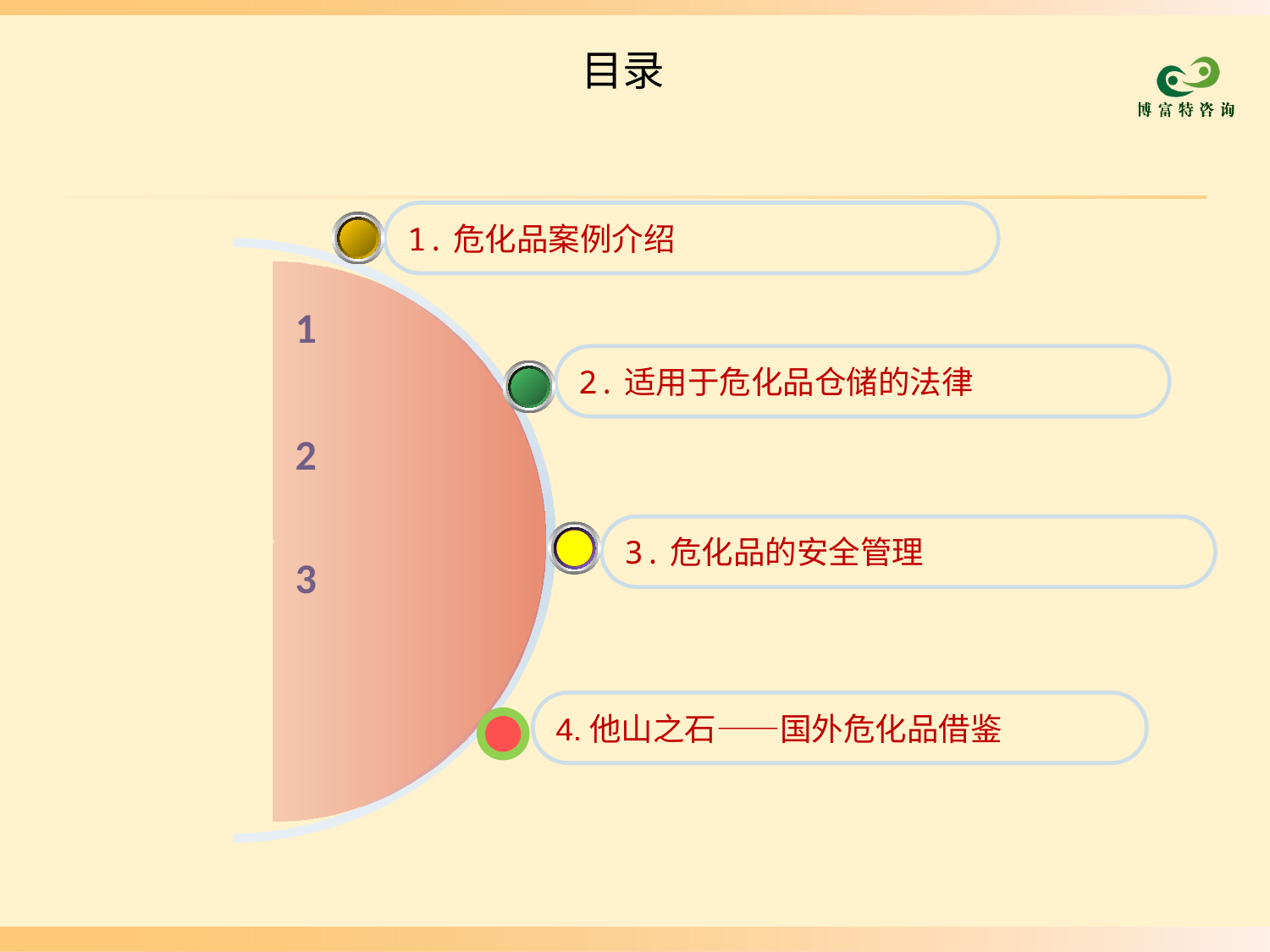

# 目录

1.危化品案例介绍

1
2.适用于危化品仓储的法律

2
3.危化品的安全管理

3
4.他山之石——国外危化品借鉴